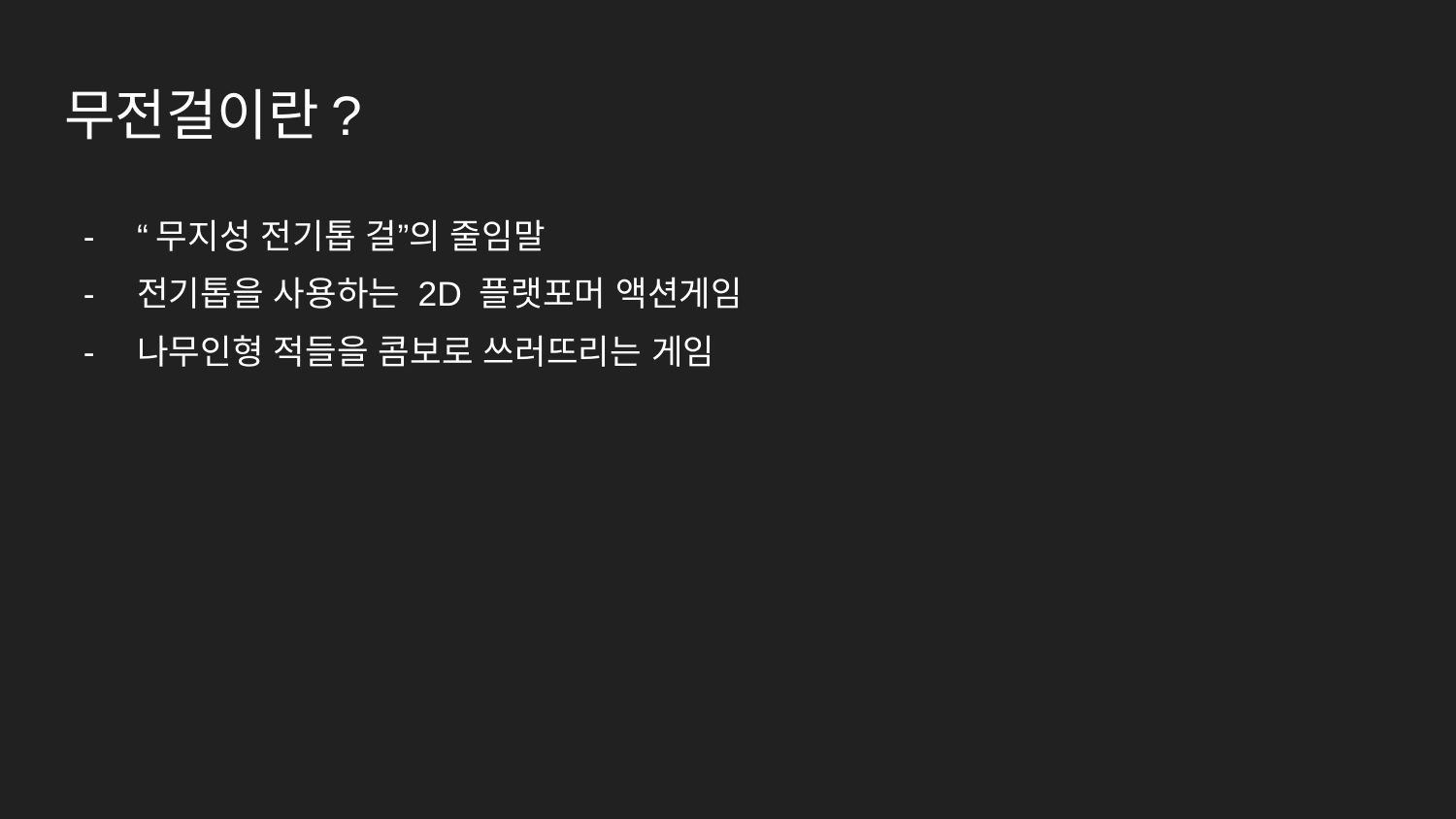

# 무전걸이란?
“무지성 전기톱 걸”의 줄임말
전기톱을 사용하는 2D 플랫포머 액션게임
나무인형 적들을 콤보로 쓰러뜨리는 게임